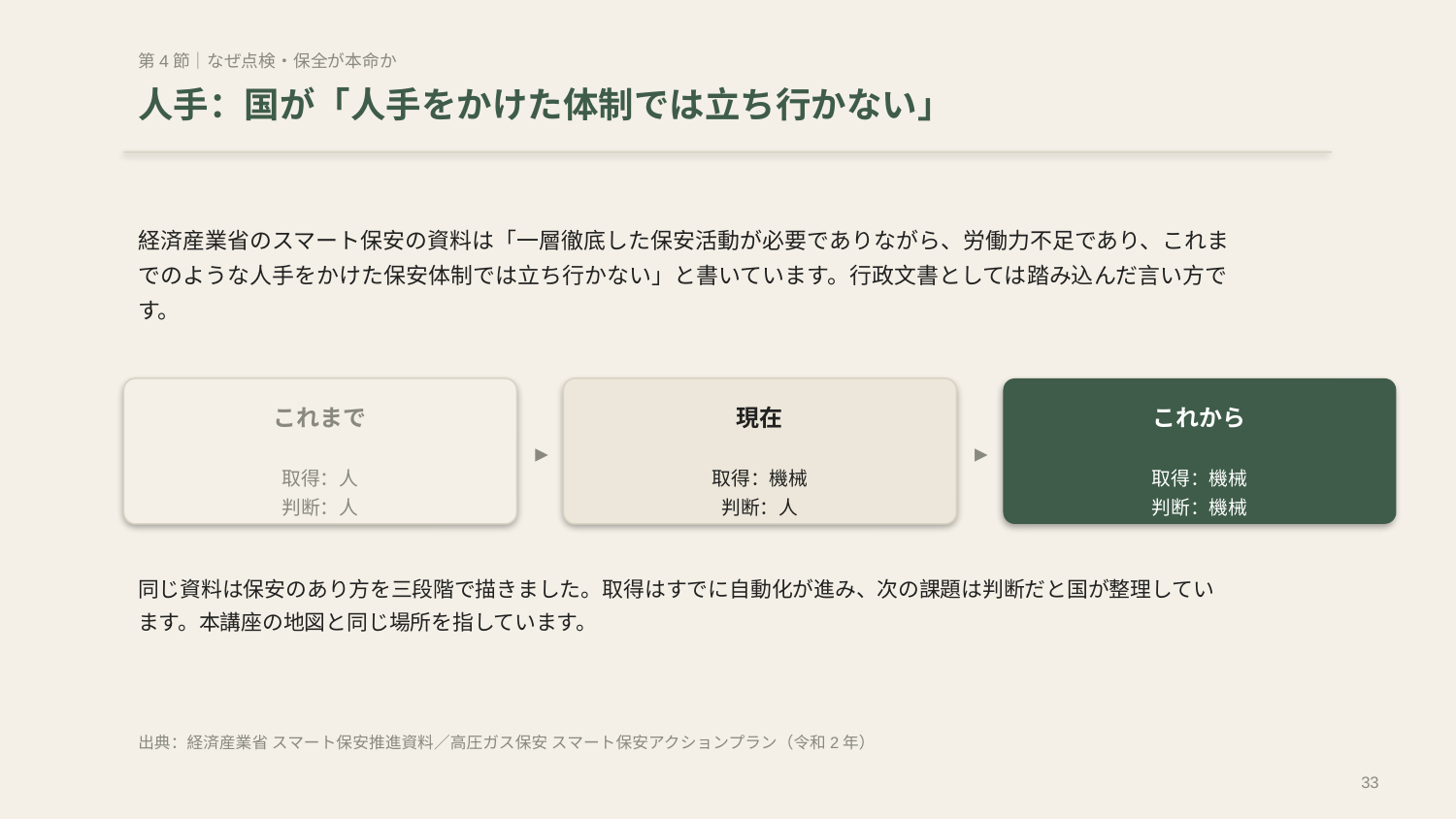

第4節｜なぜ点検・保全が本命か
人手：国が「人手をかけた体制では立ち行かない」

経済産業省のスマート保安の資料は「一層徹底した保安活動が必要でありながら、労働力不足であり、これまでのような人手をかけた保安体制では立ち行かない」と書いています。行政文書としては踏み込んだ言い方です。

これまで
現在
これから
▸
▸
取得：人
判断：人
取得：機械
判断：人
取得：機械
判断：機械
同じ資料は保安のあり方を三段階で描きました。取得はすでに自動化が進み、次の課題は判断だと国が整理しています。本講座の地図と同じ場所を指しています。
出典：経済産業省 スマート保安推進資料／高圧ガス保安 スマート保安アクションプラン（令和2年）
33